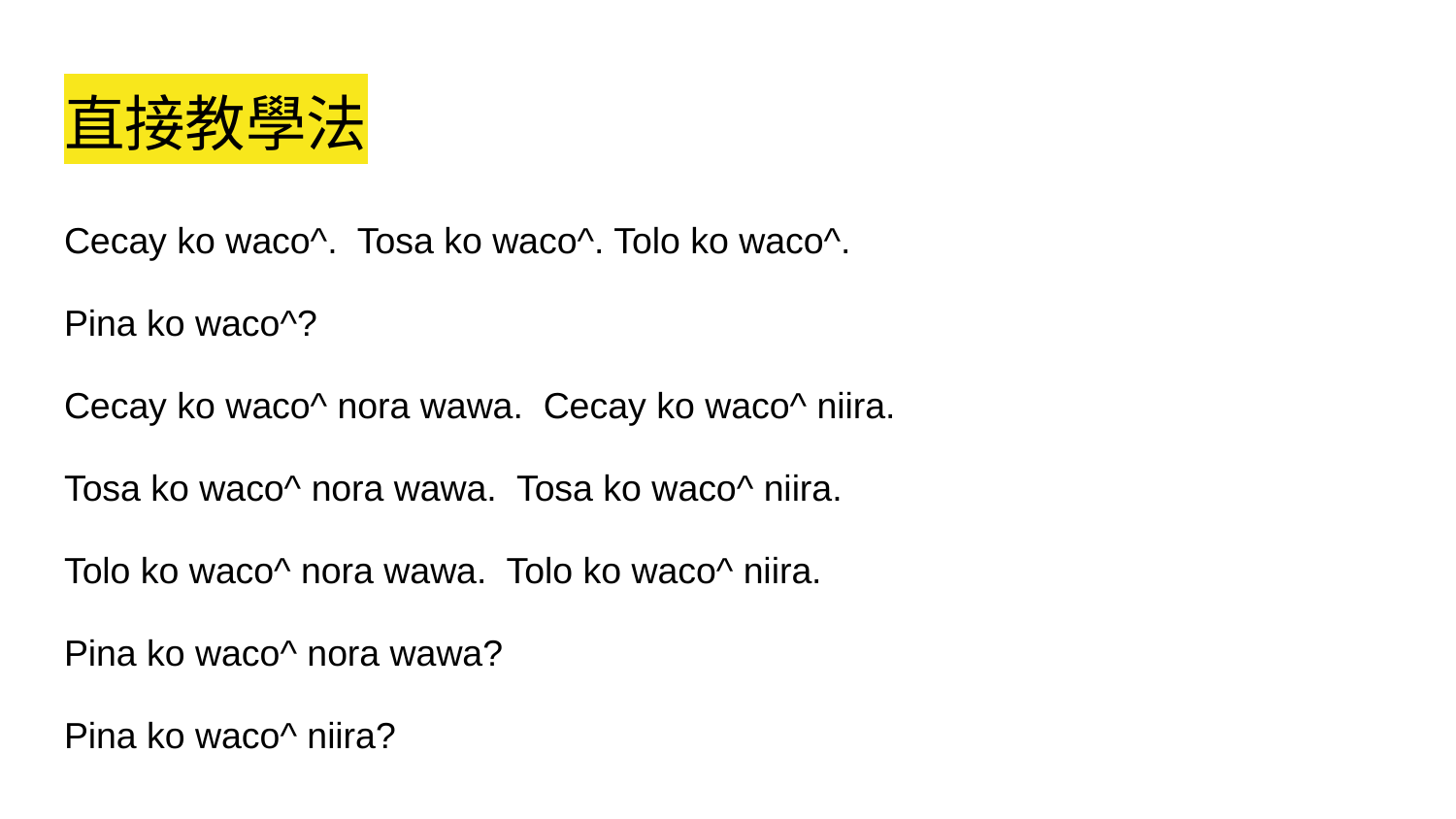

# 直接教學法
Cecay ko waco^.  Tosa ko waco^. Tolo ko waco^.
Pina ko waco^?
Cecay ko waco^ nora wawa.  Cecay ko waco^ niira.
Tosa ko waco^ nora wawa.  Tosa ko waco^ niira.
Tolo ko waco^ nora wawa.  Tolo ko waco^ niira.
Pina ko waco^ nora wawa?
Pina ko waco^ niira?